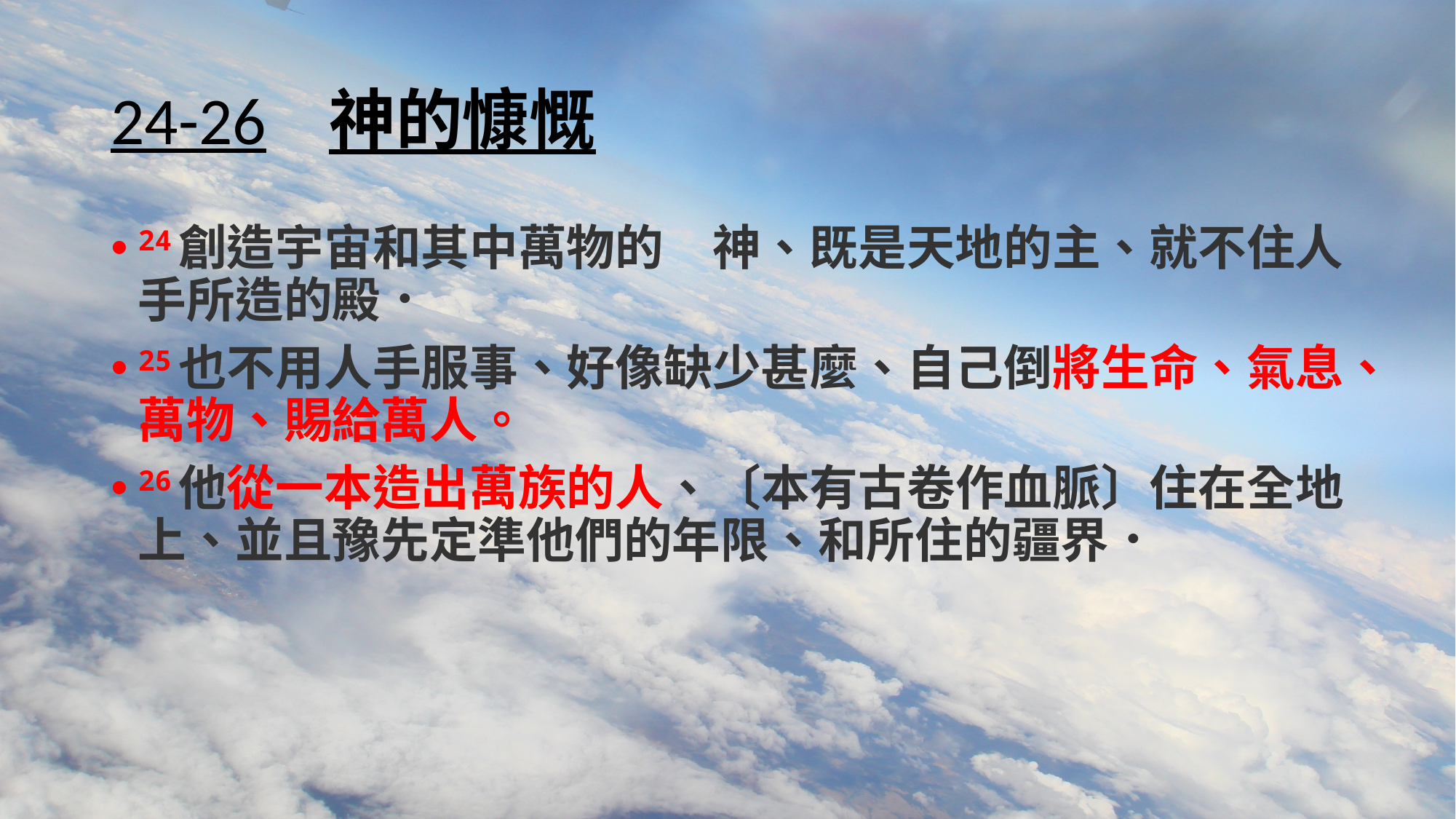

# 24-26	神的慷慨
24創造宇宙和其中萬物的　神、既是天地的主、就不住人手所造的殿．
25也不用人手服事、好像缺少甚麼、自己倒將生命、氣息、萬物、賜給萬人。
26他從一本造出萬族的人、〔本有古卷作血脈〕住在全地上、並且豫先定準他們的年限、和所住的疆界．